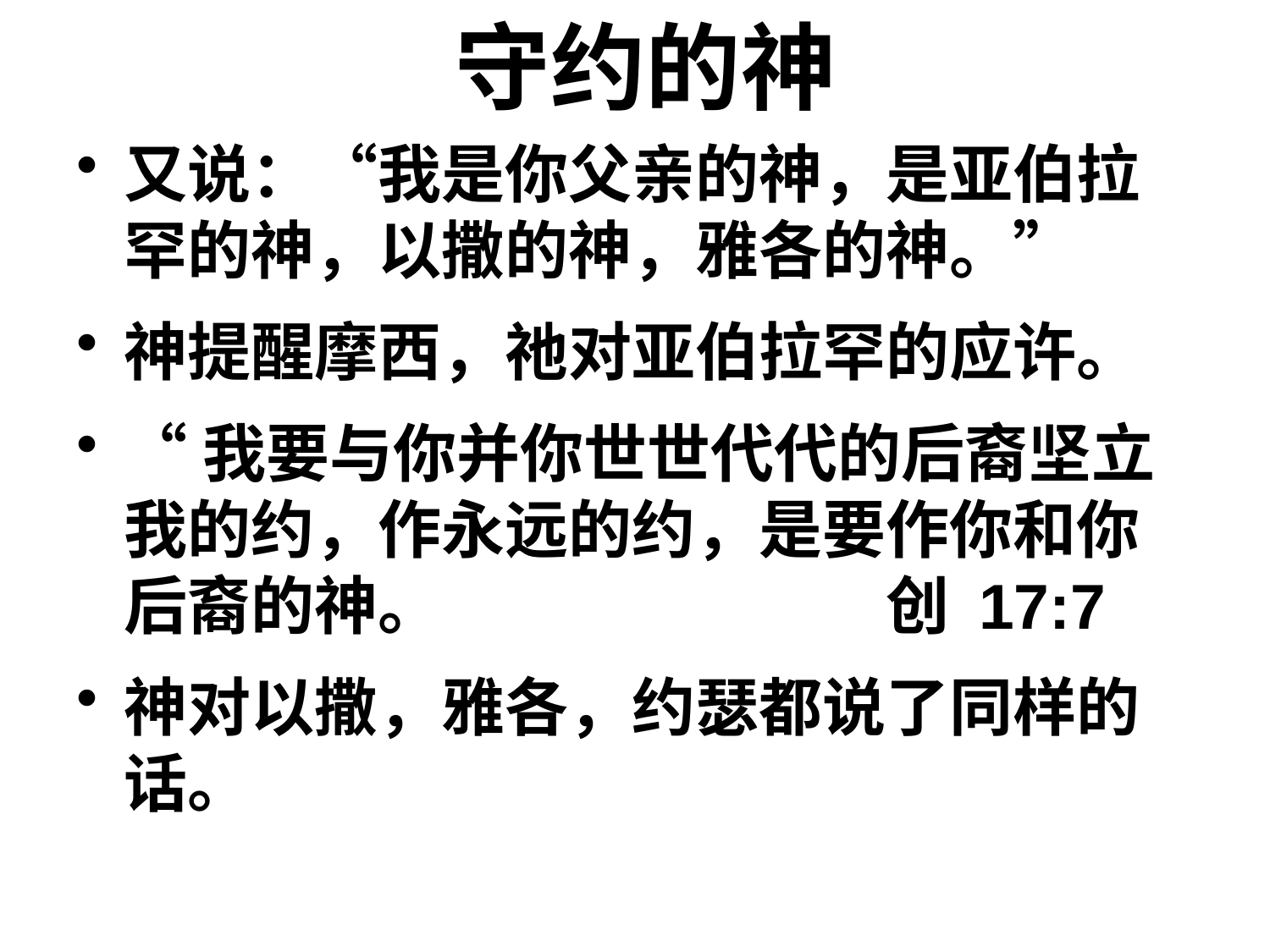

# 守约的神
又说：“我是你父亲的神，是亚伯拉罕的神，以撒的神，雅各的神。”
神提醒摩西，祂对亚伯拉罕的应许。
“我要与你并你世世代代的后裔坚立我的约，作永远的约，是要作你和你后裔的神。				创 17:7
神对以撒，雅各，约瑟都说了同样的话。